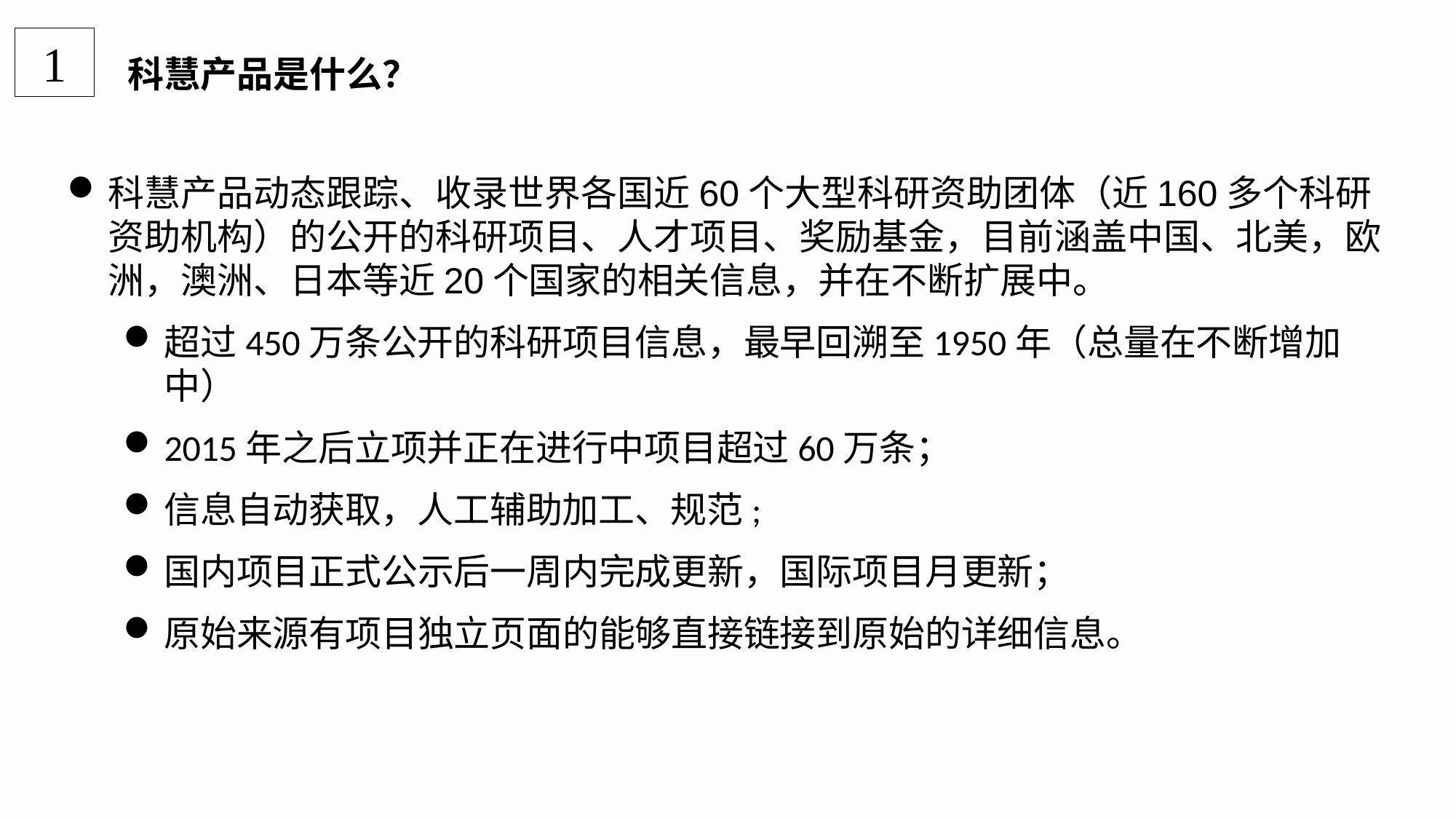

科慧产品是什么？
1
科慧产品动态跟踪、收录世界各国近60个大型科研资助团体（近160多个科研资助机构）的公开的科研项目、人才项目、奖励基金，目前涵盖中国、北美，欧洲，澳洲、日本等近20个国家的相关信息，并在不断扩展中。
超过450万条公开的科研项目信息，最早回溯至1950年（总量在不断增加中）
2015年之后立项并正在进行中项目超过60万条；
信息自动获取，人工辅助加工、规范;
国内项目正式公示后一周内完成更新，国际项目月更新；
原始来源有项目独立页面的能够直接链接到原始的详细信息。